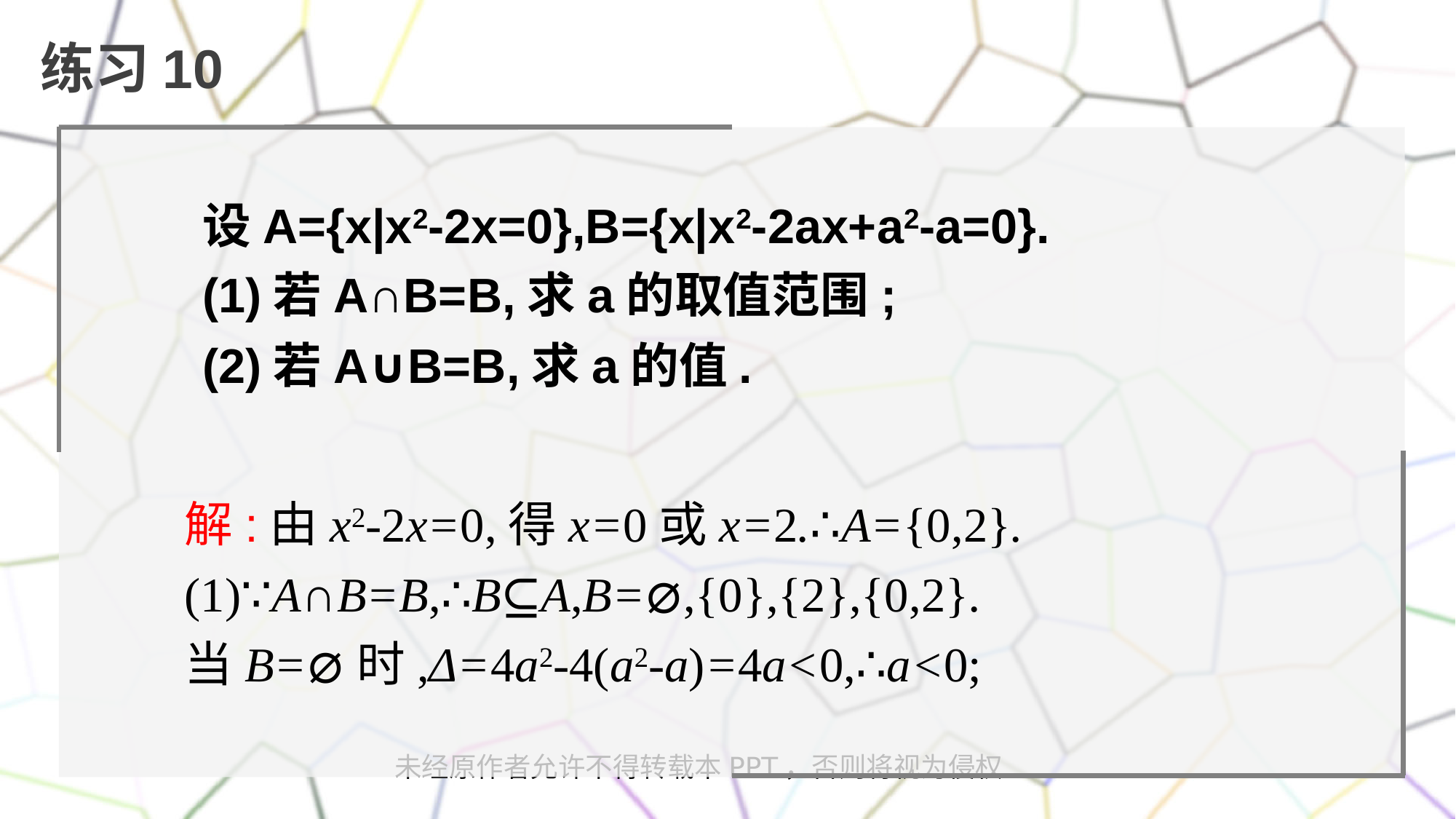

练习10

设A={x|x2-2x=0},B={x|x2-2ax+a2-a=0}.
(1)若A∩B=B,求a的取值范围;
(2)若A∪B=B,求a的值.
解:由x2-2x=0,得x=0或x=2.∴A={0,2}.
(1)∵A∩B=B,∴B⊆A,B=⌀,{0},{2},{0,2}.
当B=⌀时,Δ=4a2-4(a2-a)=4a<0,∴a<0;